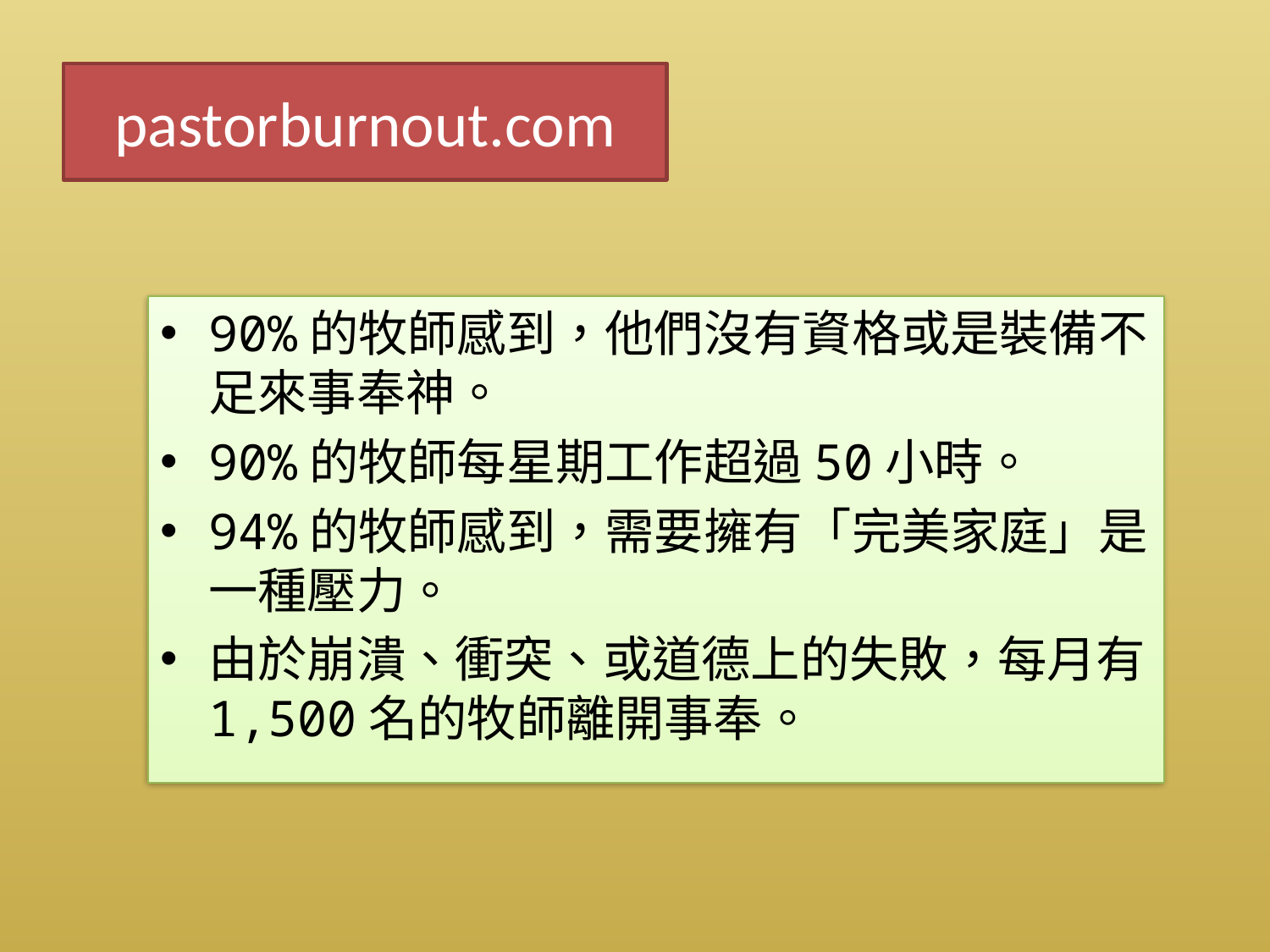

# pastorburnout.com
90%的牧師感到，他們沒有資格或是裝備不足來事奉神。
90%的牧師每星期工作超過50小時。
94%的牧師感到，需要擁有「完美家庭」是一種壓力。
由於崩潰、衝突、或道德上的失敗，每月有1,500名的牧師離開事奉。